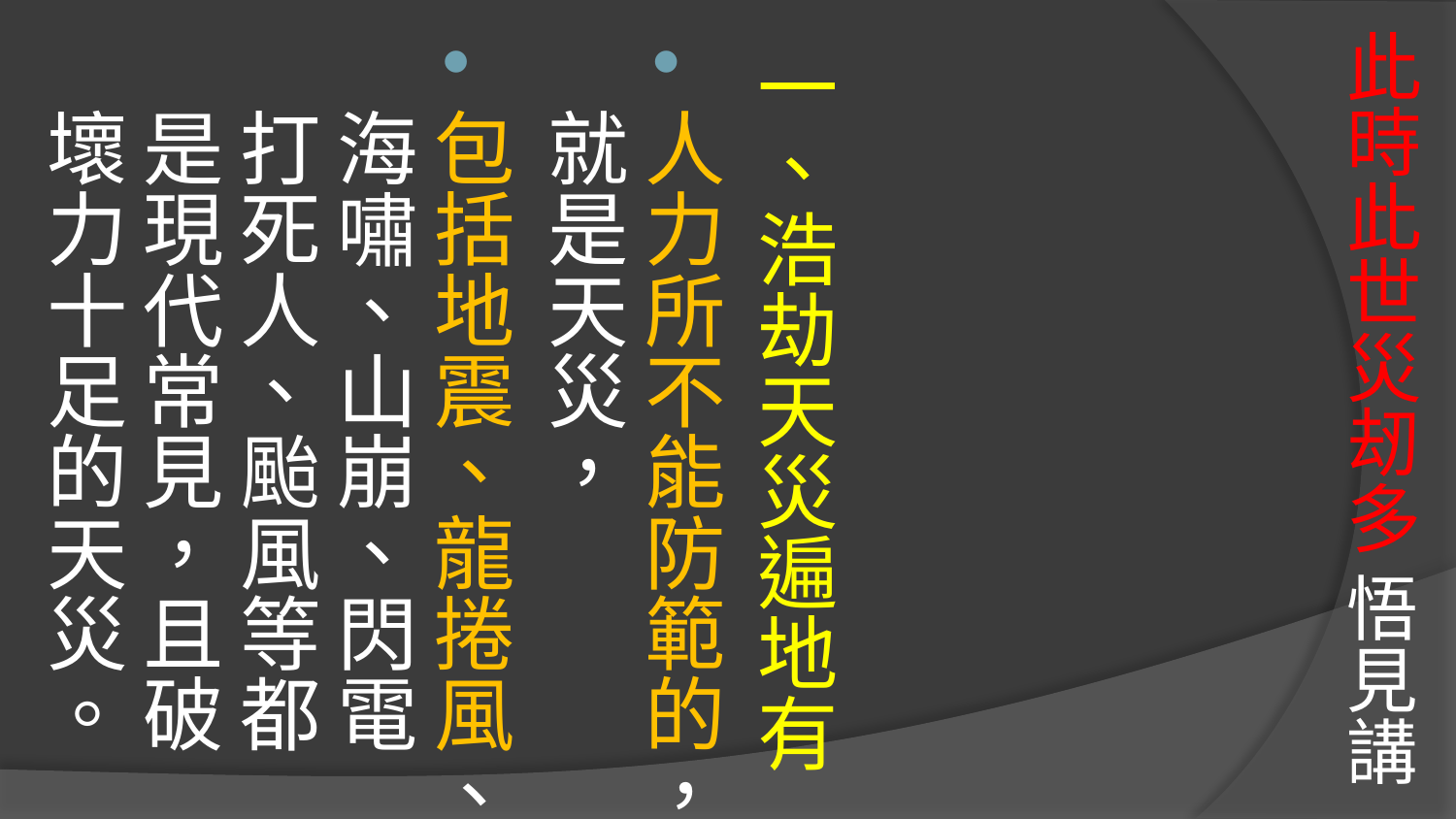

# 此時此世災刼多 悟見講
一、浩劫天災遍地有
人力所不能防範的，就是天災，
包括地震、龍捲風、海嘯、山崩、閃電打死人、颱風等都是現代常見，且破壞力十足的天災。